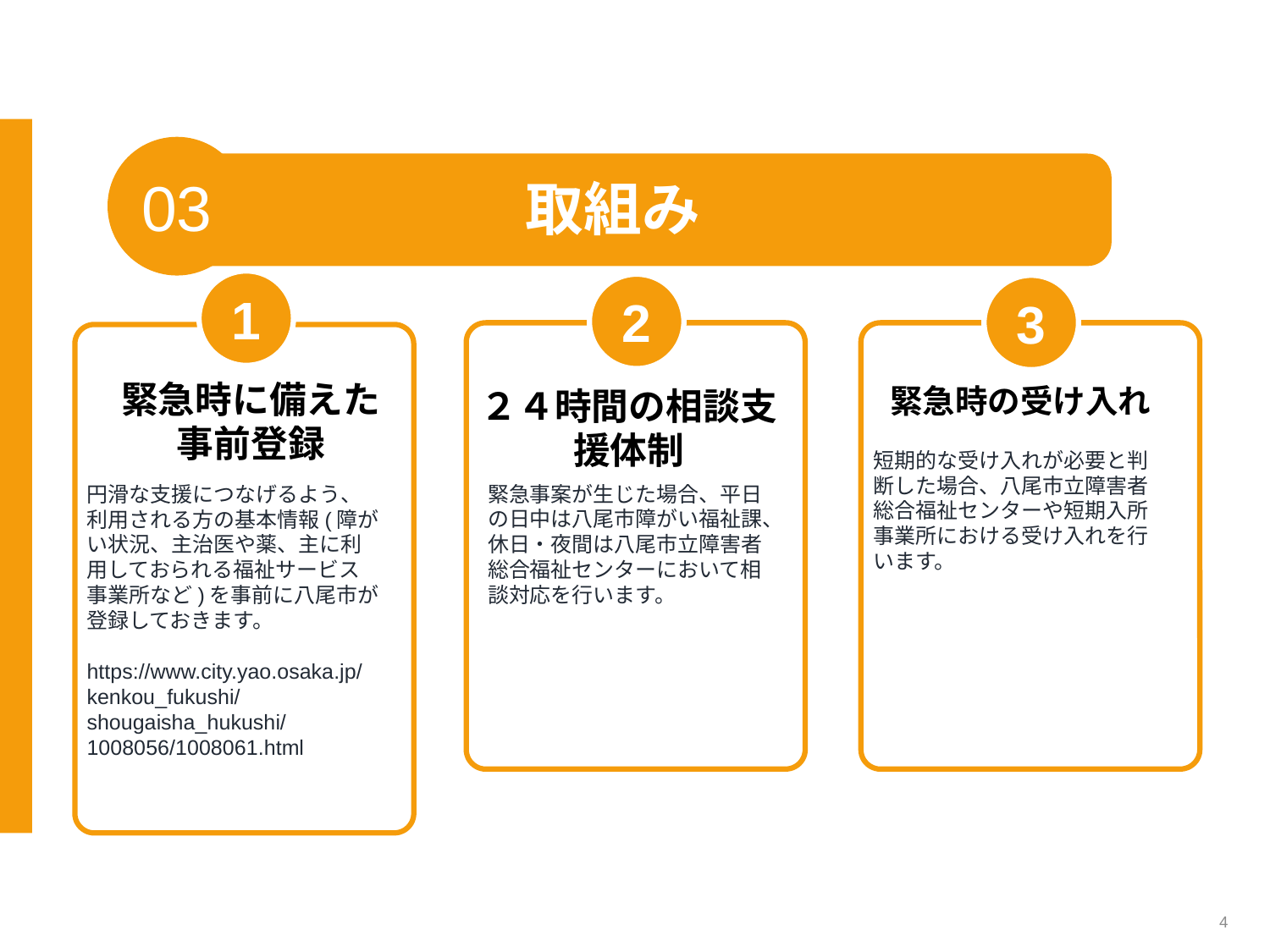

03

取組み
1
2
3

緊急時に備えた事前登録
緊急時の受け入れ
２４時間の相談支援体制
短期的な受け入れが必要と判断した場合、八尾市立障害者総合福祉センターや短期入所事業所における受け入れを行います。

円滑な支援につなげるよう、利用される方の基本情報(障がい状況、主治医や薬、主に利用しておられる福祉サービス事業所など)を事前に八尾市が登録しておきます。

https://www.city.yao.osaka.jp/kenkou_fukushi/shougaisha_hukushi/1008056/1008061.html
緊急事案が生じた場合、平日の日中は八尾市障がい福祉課、休日・夜間は八尾市立障害者総合福祉センターにおいて相談対応を行います。
4